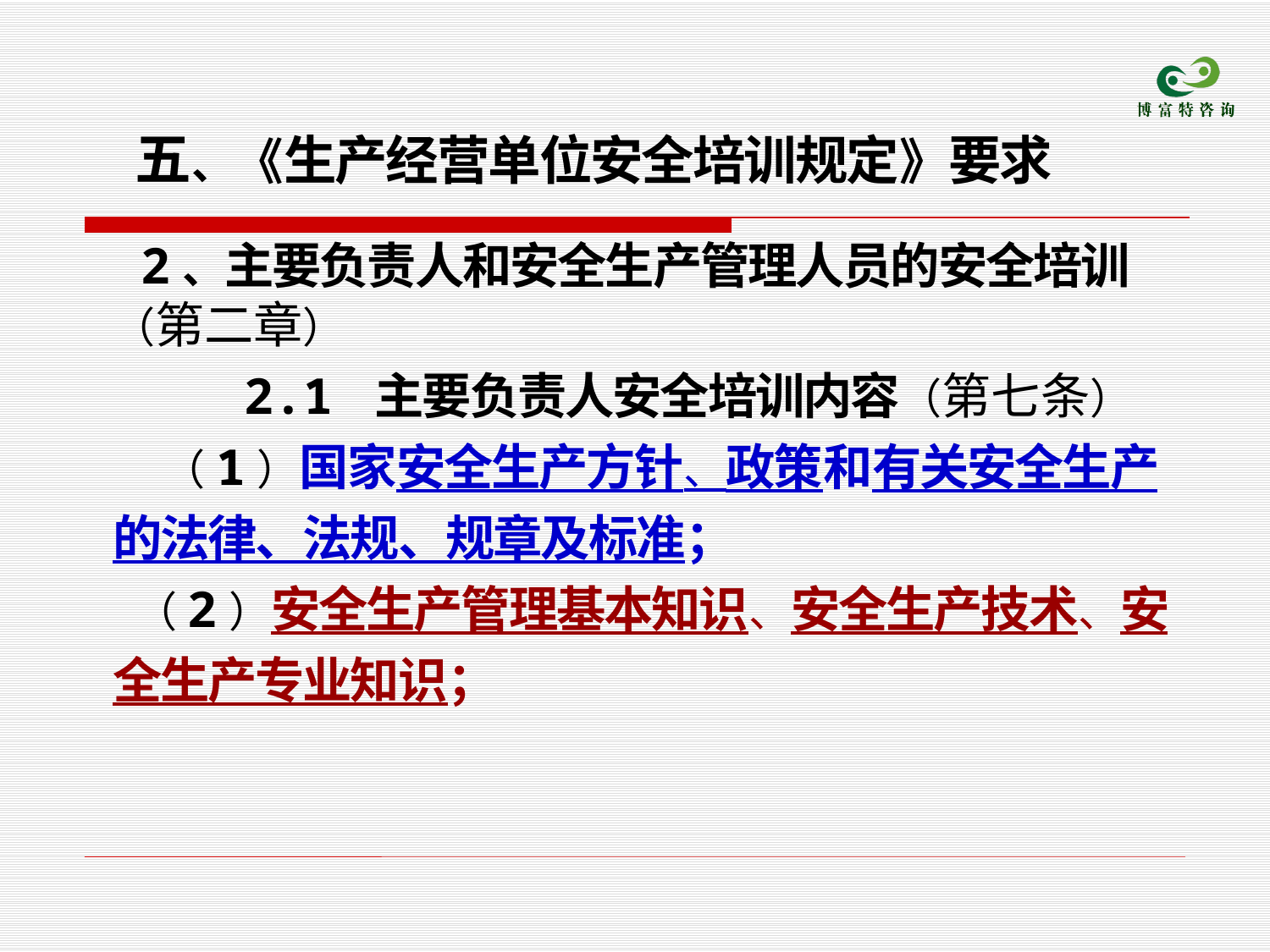

五、《生产经营单位安全培训规定》要求
　      2、主要负责人和安全生产管理人员的安全培训（第二章）
        2.1 主要负责人安全培训内容（第七条）
　　  （1）国家安全生产方针、政策和有关安全生产的法律、法规、规章及标准；
　    （2）安全生产管理基本知识、安全生产技术、安全生产专业知识；